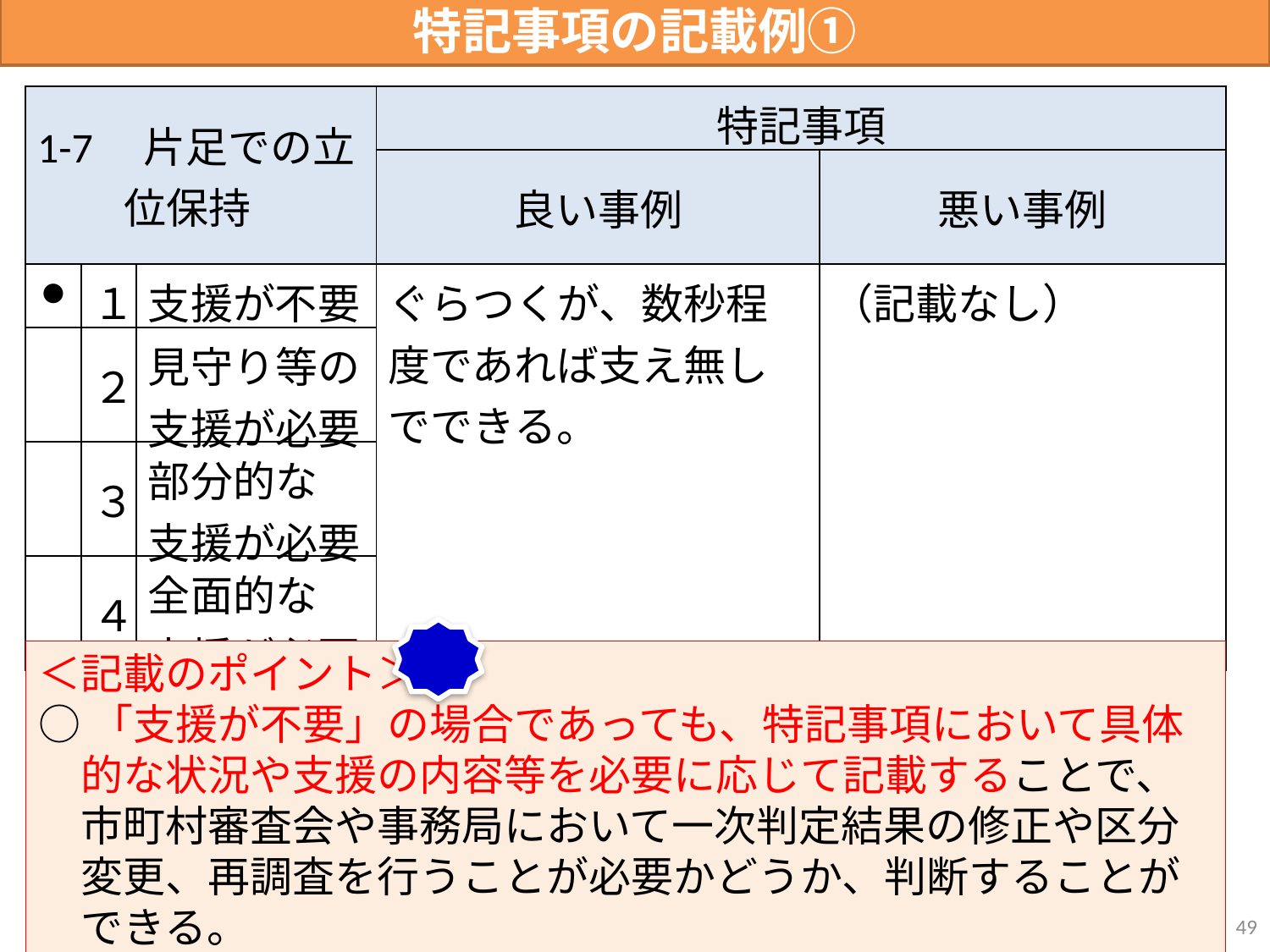

特記事項の記載例①
| 1-7　片足での立位保持 |  |  | 特記事項 |  |
| --- | --- | --- | --- | --- |
|  |  |  | 良い事例 | 悪い事例 |
| ● | １ | 支援が不要 | ぐらつくが、数秒程度であれば支え無しでできる。 | （記載なし） |
|  | ２ | 見守り等の支援が必要 |  |  |
|  | ３ | 部分的な 支援が必要 |  |  |
|  | ４ | 全面的な 支援が必要 |  |  |

＜記載のポイント＞
○「支援が不要」の場合であっても、特記事項において具体的な状況や支援の内容等を必要に応じて記載することで、市町村審査会や事務局において一次判定結果の修正や区分変更、再調査を行うことが必要かどうか、判断することができる。
49